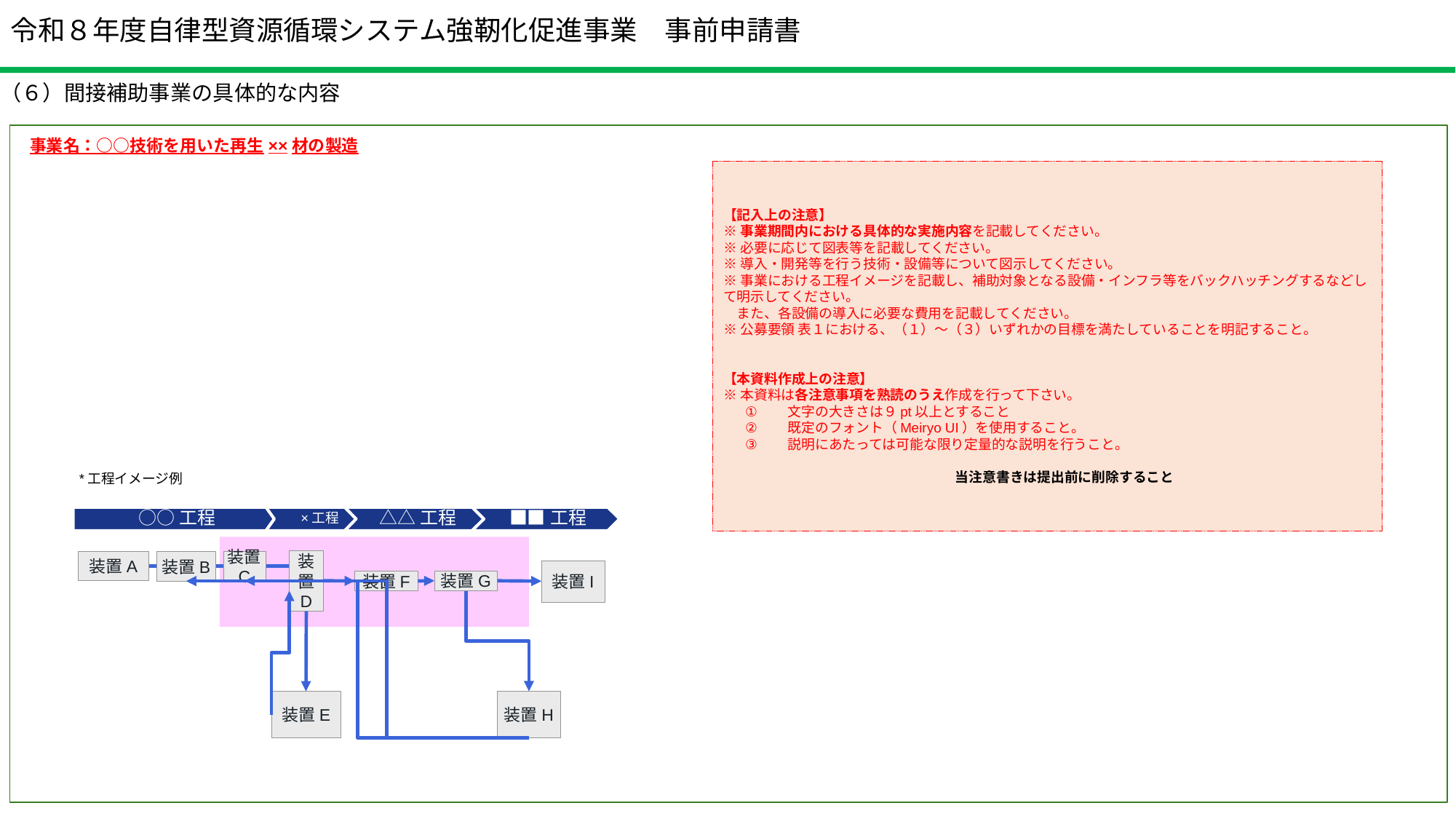

令和８年度自律型資源循環システム強靭化促進事業　事前申請書
（６）間接補助事業の具体的な内容

事業名：○○技術を用いた再生××材の製造
【記入上の注意】
※事業期間内における具体的な実施内容を記載してください。
※必要に応じて図表等を記載してください。
※導入・開発等を行う技術・設備等について図示してください。
※事業における工程イメージを記載し、補助対象となる設備・インフラ等をバックハッチングするなどして明示してください。
　また、各設備の導入に必要な費用を記載してください。
※公募要領 表１における、（１）～（３）いずれかの目標を満たしていることを明記すること。

【本資料作成上の注意】
※本資料は各注意事項を熟読のうえ作成を行って下さい。
文字の大きさは９pt以上とすること
既定のフォント（Meiryo UI）を使用すること。
説明にあたっては可能な限り定量的な説明を行うこと。

　　　　　　　　　　　　　　　　　当注意書きは提出前に削除すること
*工程イメージ例
○○工程
×工程
△△工程
■■工程
装置
D
装置A
装置C
装置B
装置I
装置G
装置F
装置H
装置E